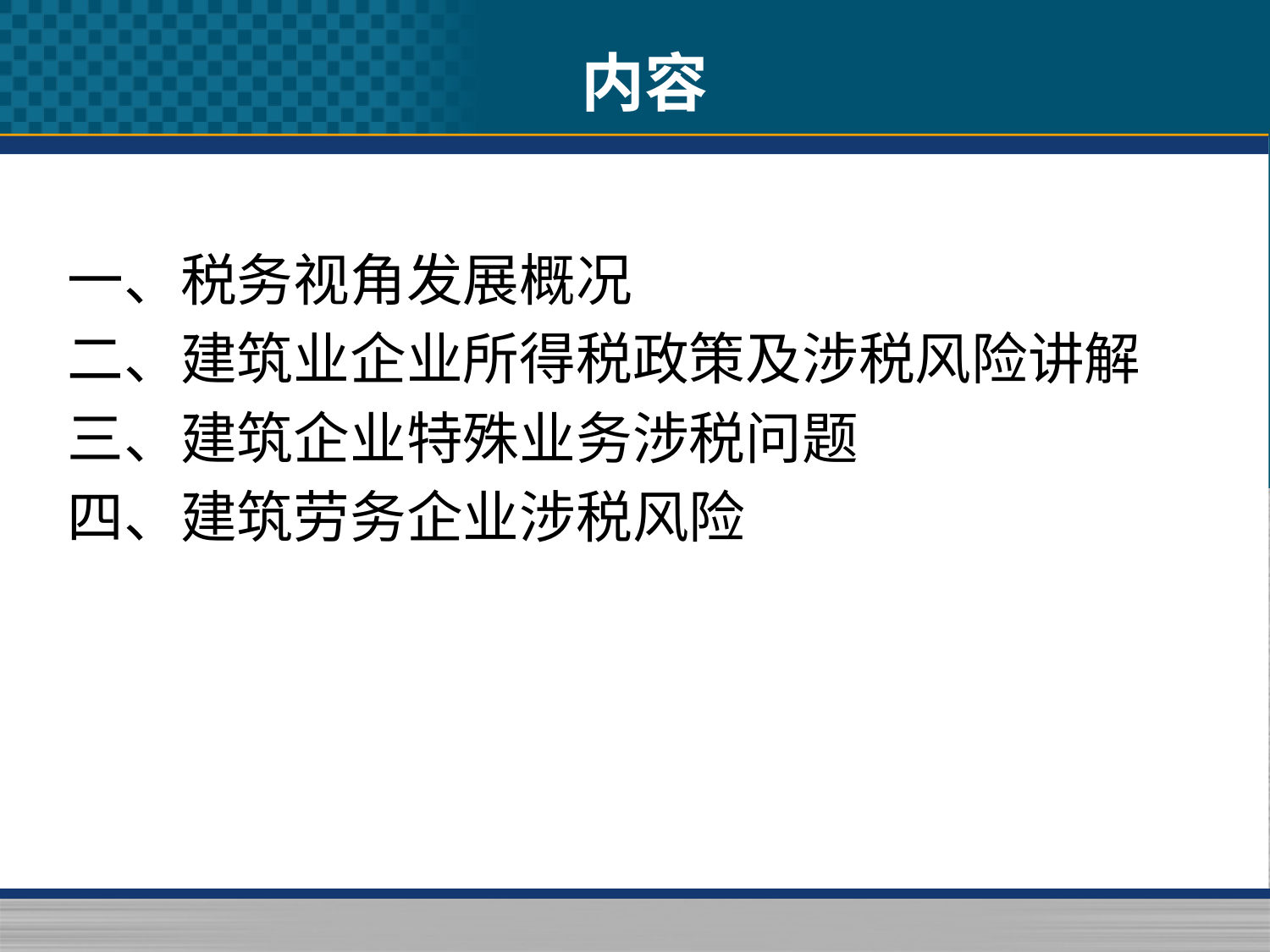

内容

一、税务视角发展概况
二、建筑业企业所得税政策及涉税风险讲解
三、建筑企业特殊业务涉税问题
四、建筑劳务企业涉税风险